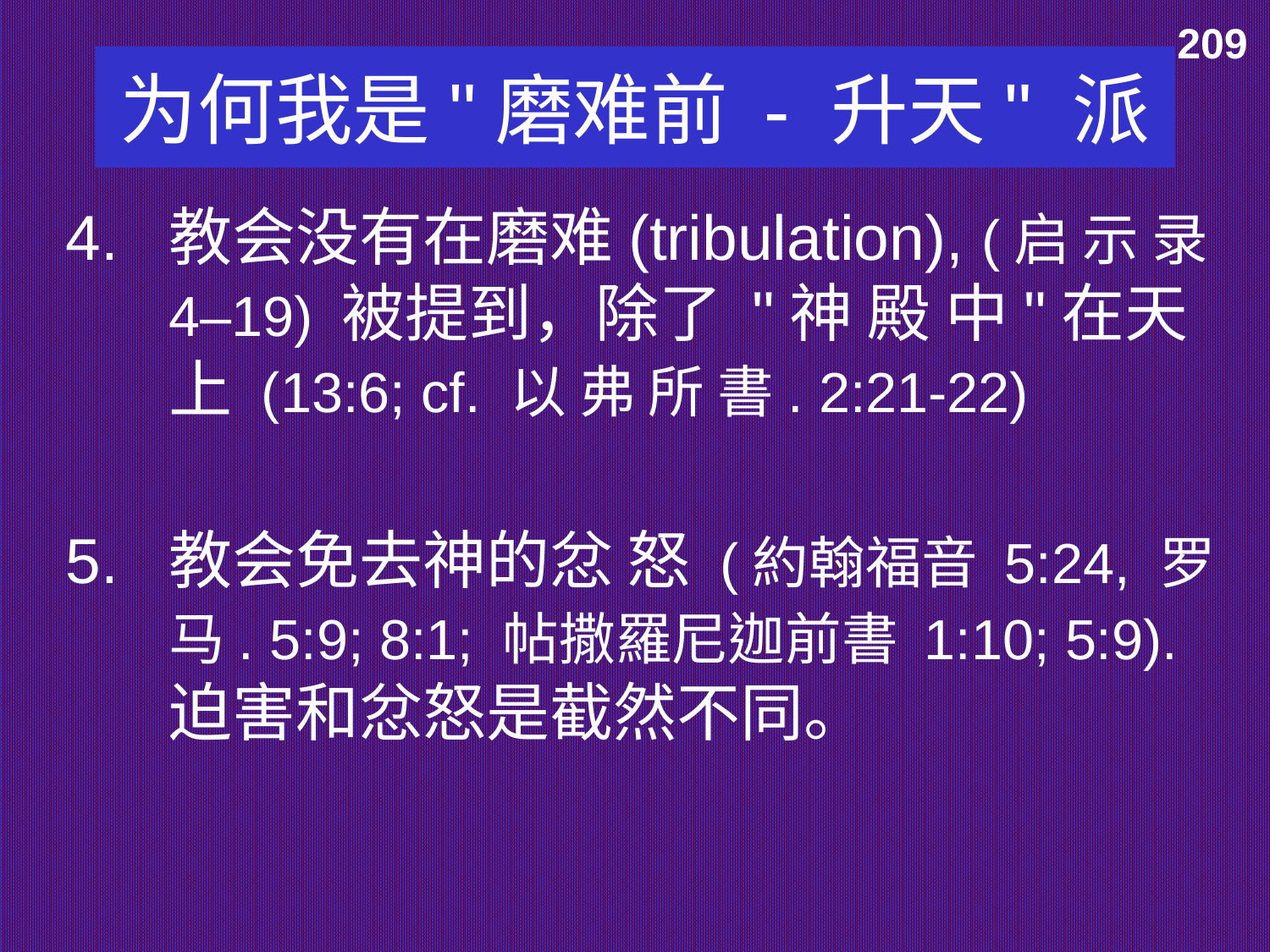

209
# 为何我是"磨难前 - 升天" 派
4.	教会没有在磨难(tribulation), (启 示 录4–19) 被提到，除了 "神 殿 中"在天上 (13:6; cf. 以 弗 所 書. 2:21-22)
5.	教会免去神的忿 怒 (約翰福音 5:24, 罗马. 5:9; 8:1; 帖撒羅尼迦前書 1:10; 5:9). 迫害和忿怒是截然不同。